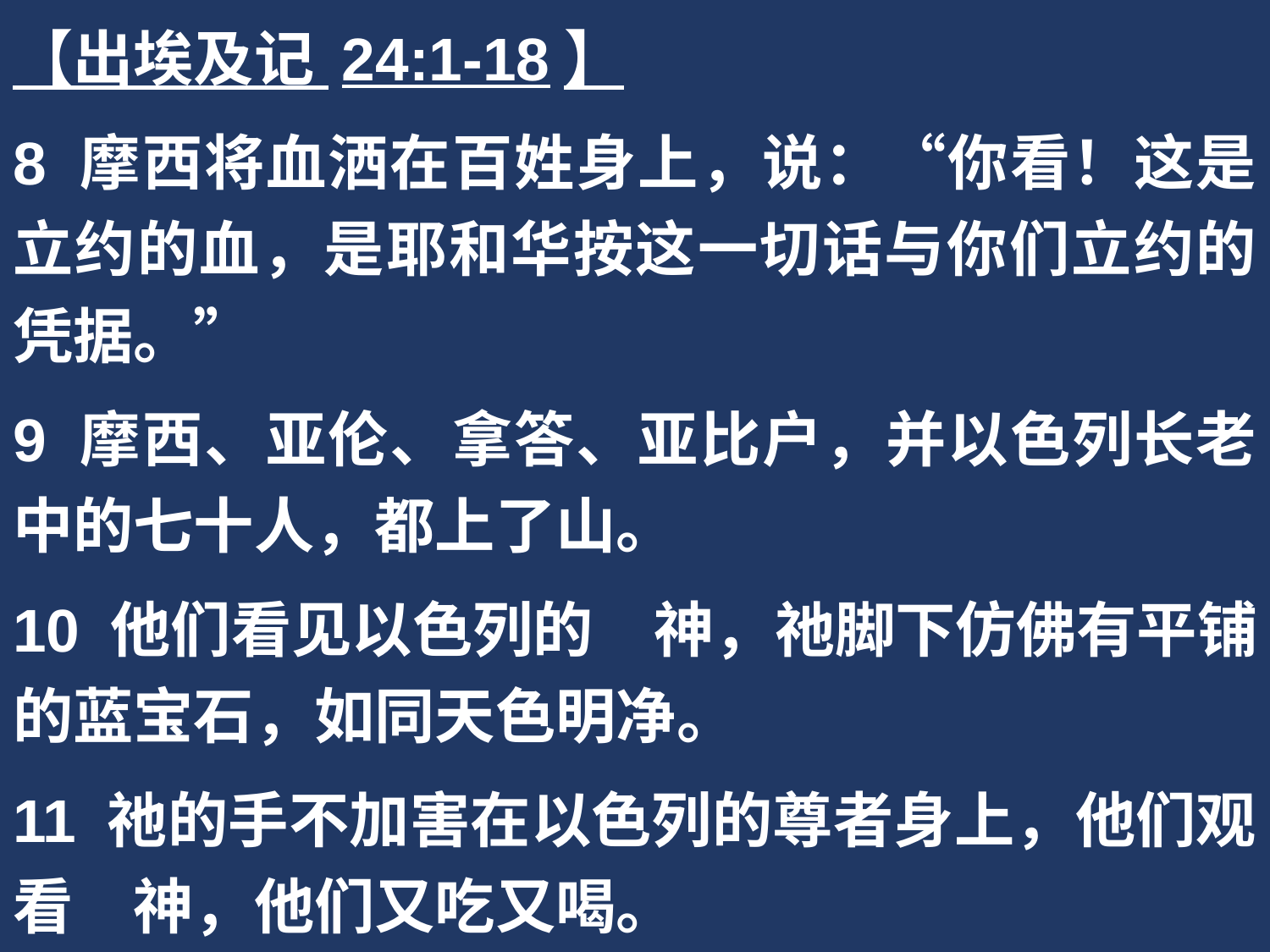

【出埃及记 24:1-18】
8 摩西将血洒在百姓身上，说：“你看！这是立约的血，是耶和华按这一切话与你们立约的凭据。”
9 摩西、亚伦、拿答、亚比户，并以色列长老中的七十人，都上了山。
10 他们看见以色列的　神，祂脚下仿佛有平铺的蓝宝石，如同天色明净。
11 祂的手不加害在以色列的尊者身上，他们观看　神，他们又吃又喝。